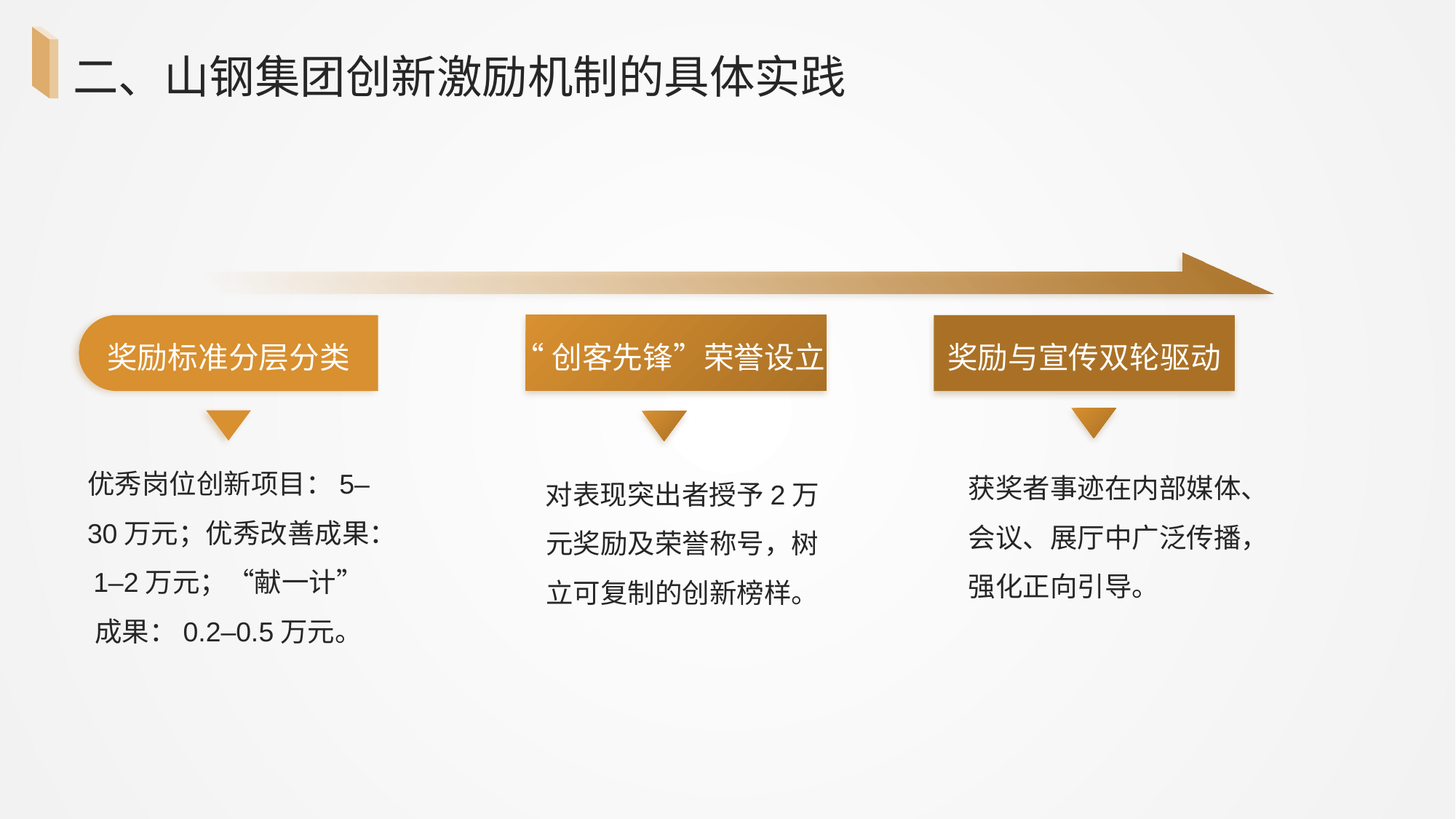

二、山钢集团创新激励机制的具体实践

奖励标准分层分类
“创客先锋”荣誉设立
奖励与宣传双轮驱动

优秀岗位创新项目：5–30万元；优秀改善成果：1–2万元；“献一计”成果：0.2–0.5万元。
获奖者事迹在内部媒体、会议、展厅中广泛传播，强化正向引导。
对表现突出者授予2万元奖励及荣誉称号，树立可复制的创新榜样。